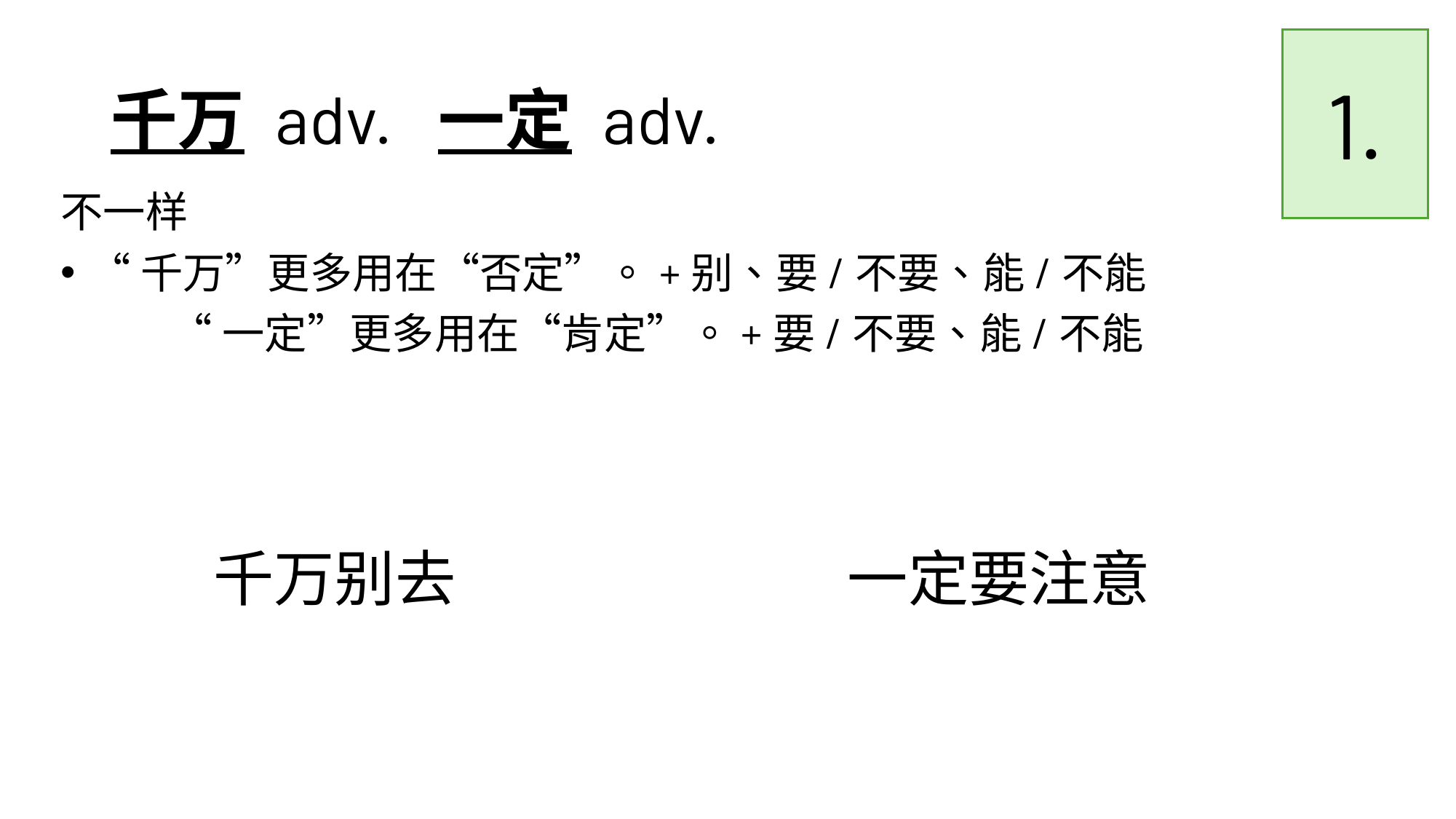

1.
# 千万 adv.	一定 adv.
不一样
“千万”更多用在“否定”。+别、要/不要、能/不能
	“一定”更多用在“肯定”。+要/不要、能/不能
千万别去
一定要注意